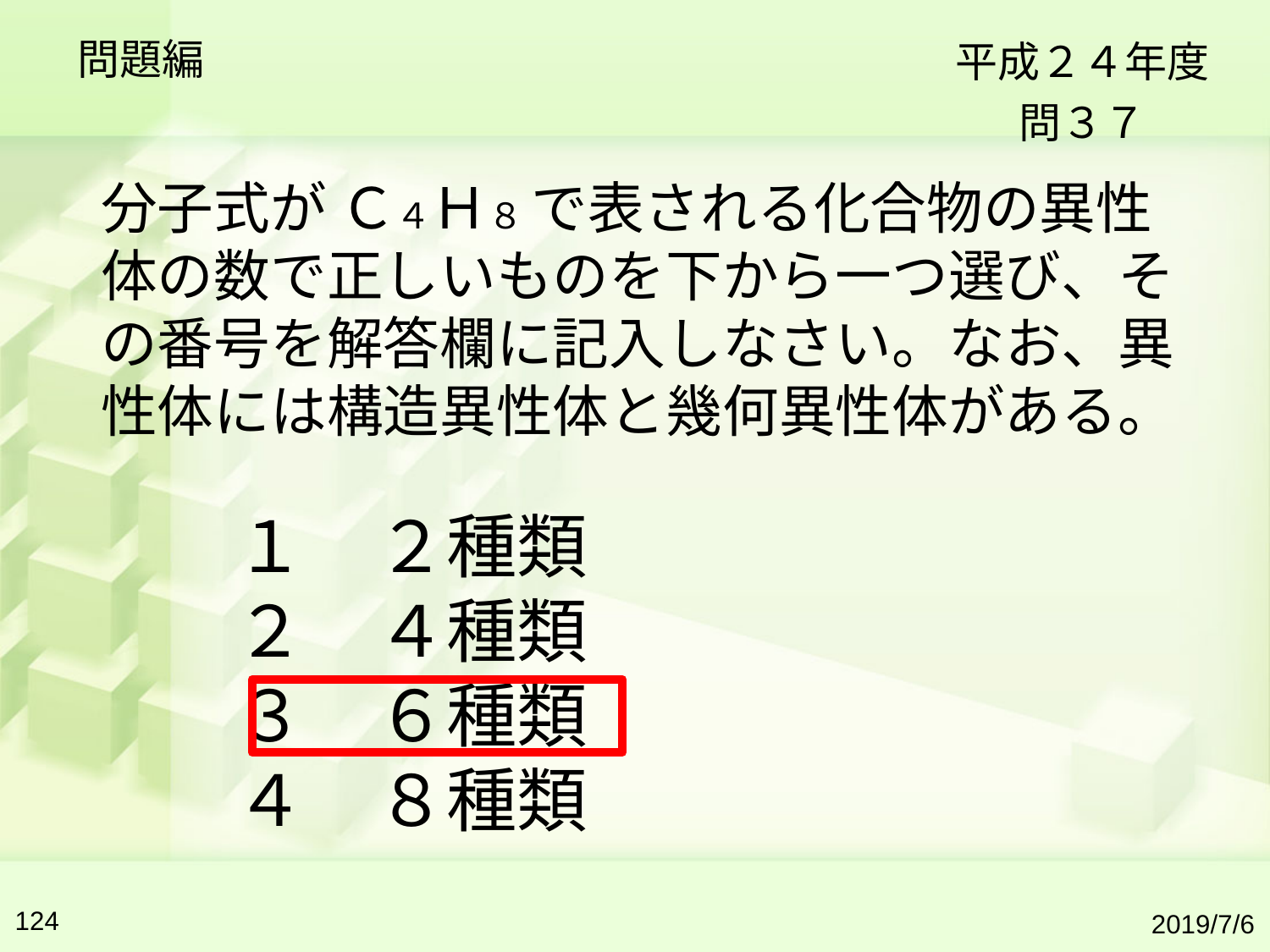

問題編
平成２４年度
問３７
分子式が Ｃ４Ｈ８ で表される化合物の異性体の数で正しいものを下から一つ選び、その番号を解答欄に記入しなさい。なお、異性体には構造異性体と幾何異性体がある。
１　２種類
２　４種類
３　６種類
４　８種類

124
2019/7/6